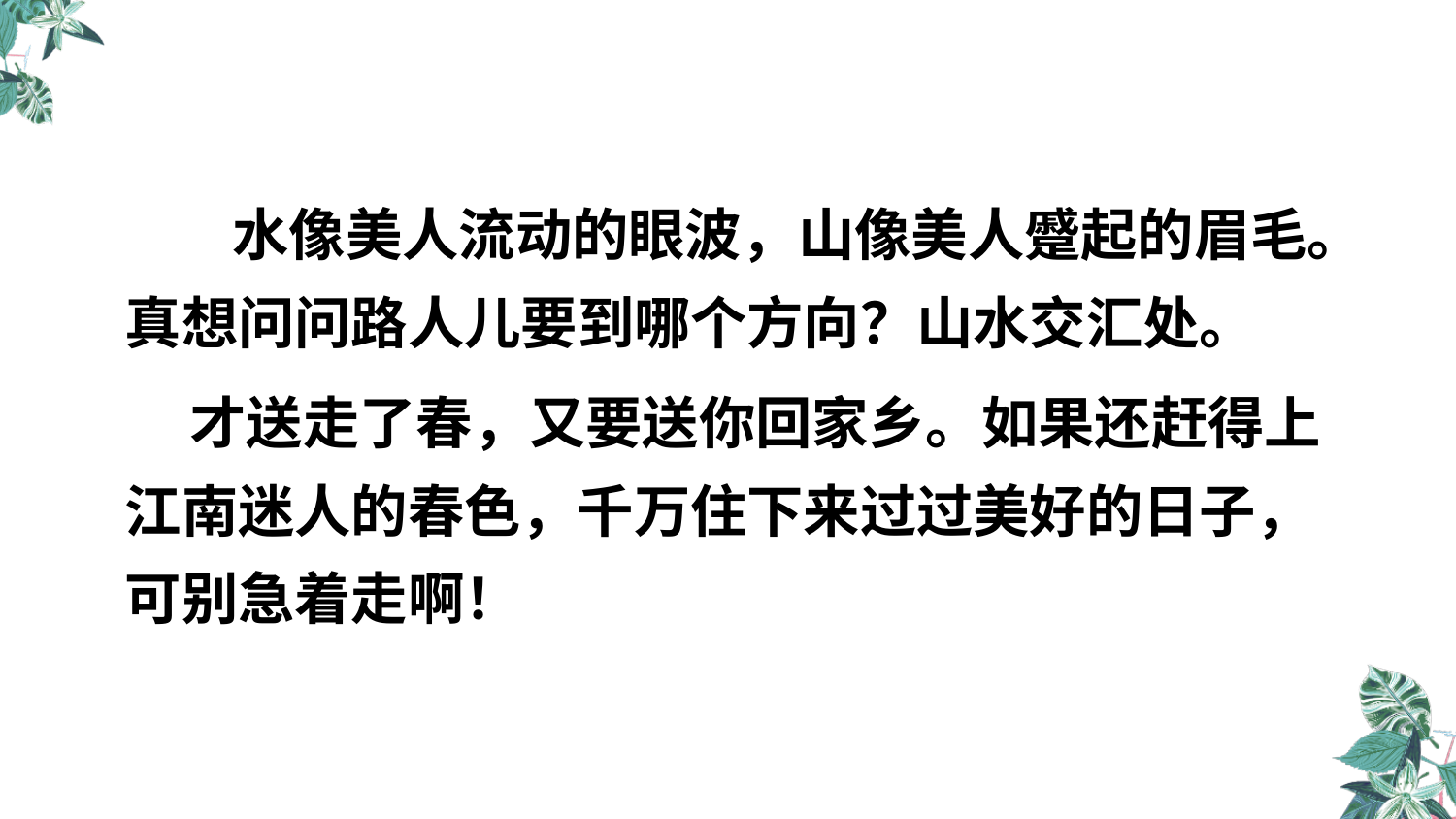

水像美人流动的眼波，山像美人蹙起的眉毛。真想问问路人儿要到哪个方向？山水交汇处。
    才送走了春，又要送你回家乡。如果还赶得上江南迷人的春色，千万住下来过过美好的日子，可别急着走啊！